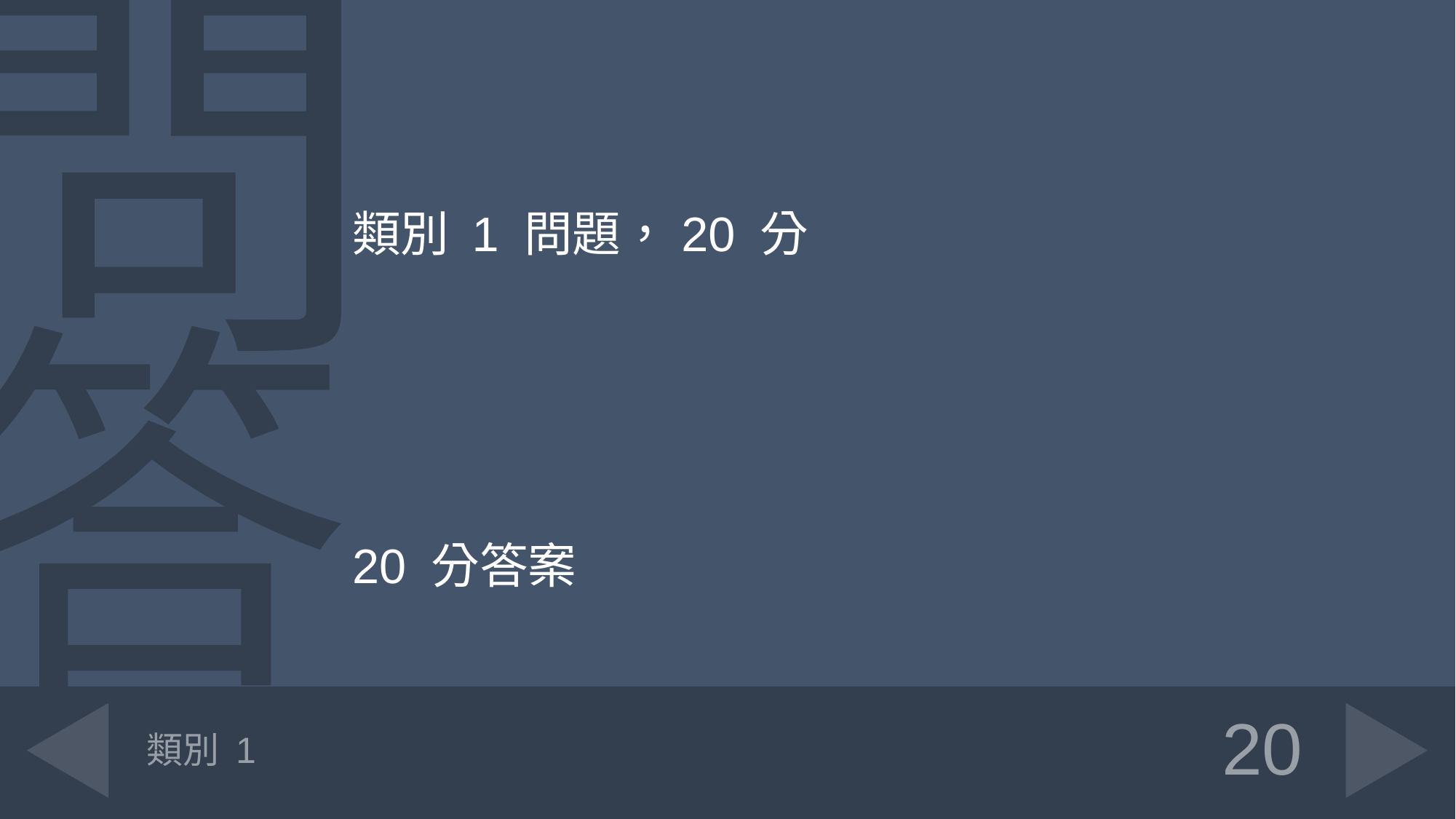

類別 1 問題，20 分
20 分答案
# 類別 1
20